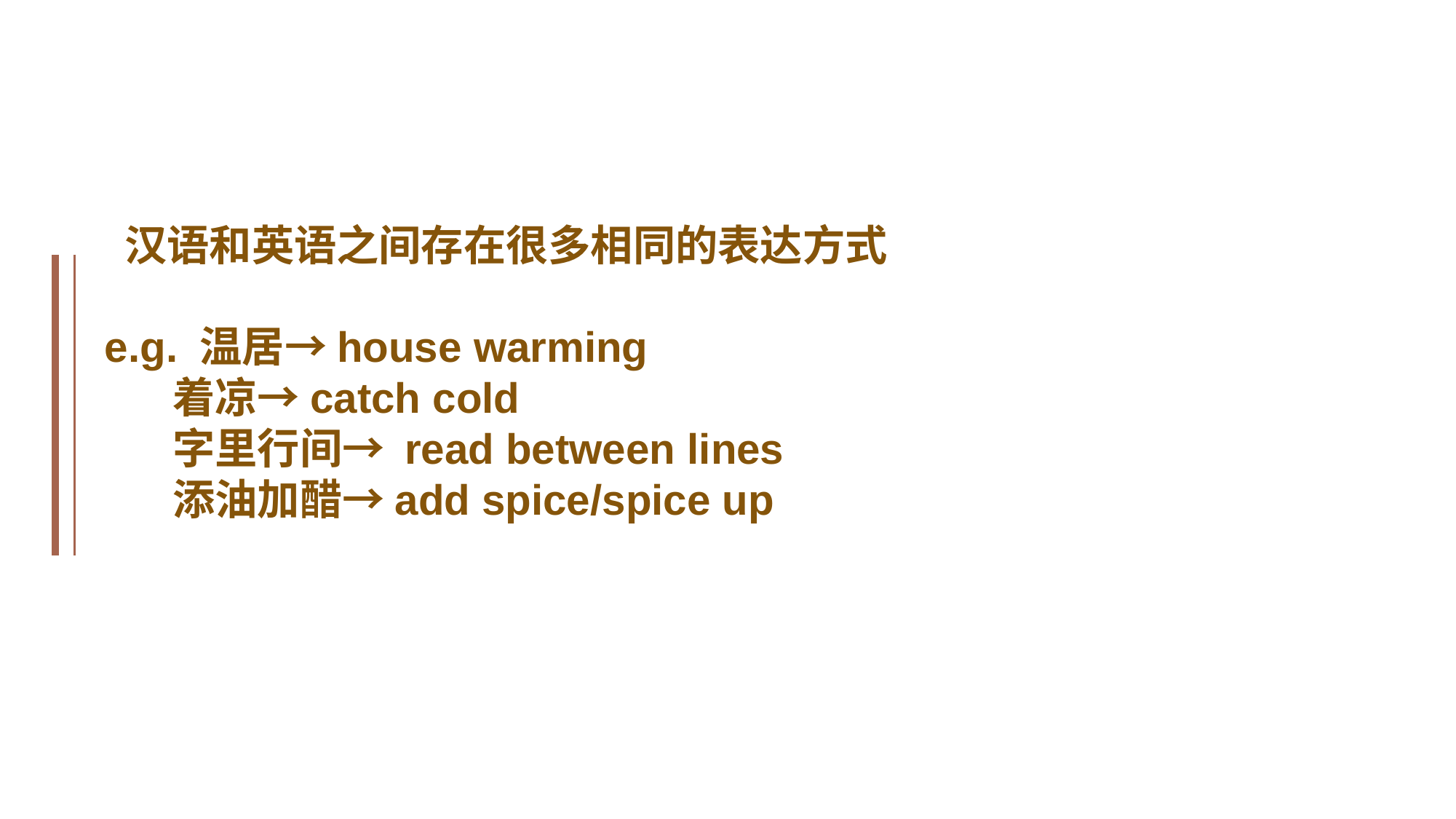

汉语和英语之间存在很多相同的表达方式

e.g. 温居→house warming
      着凉→catch cold
      字里行间→ read between lines
      添油加醋→add spice/spice up